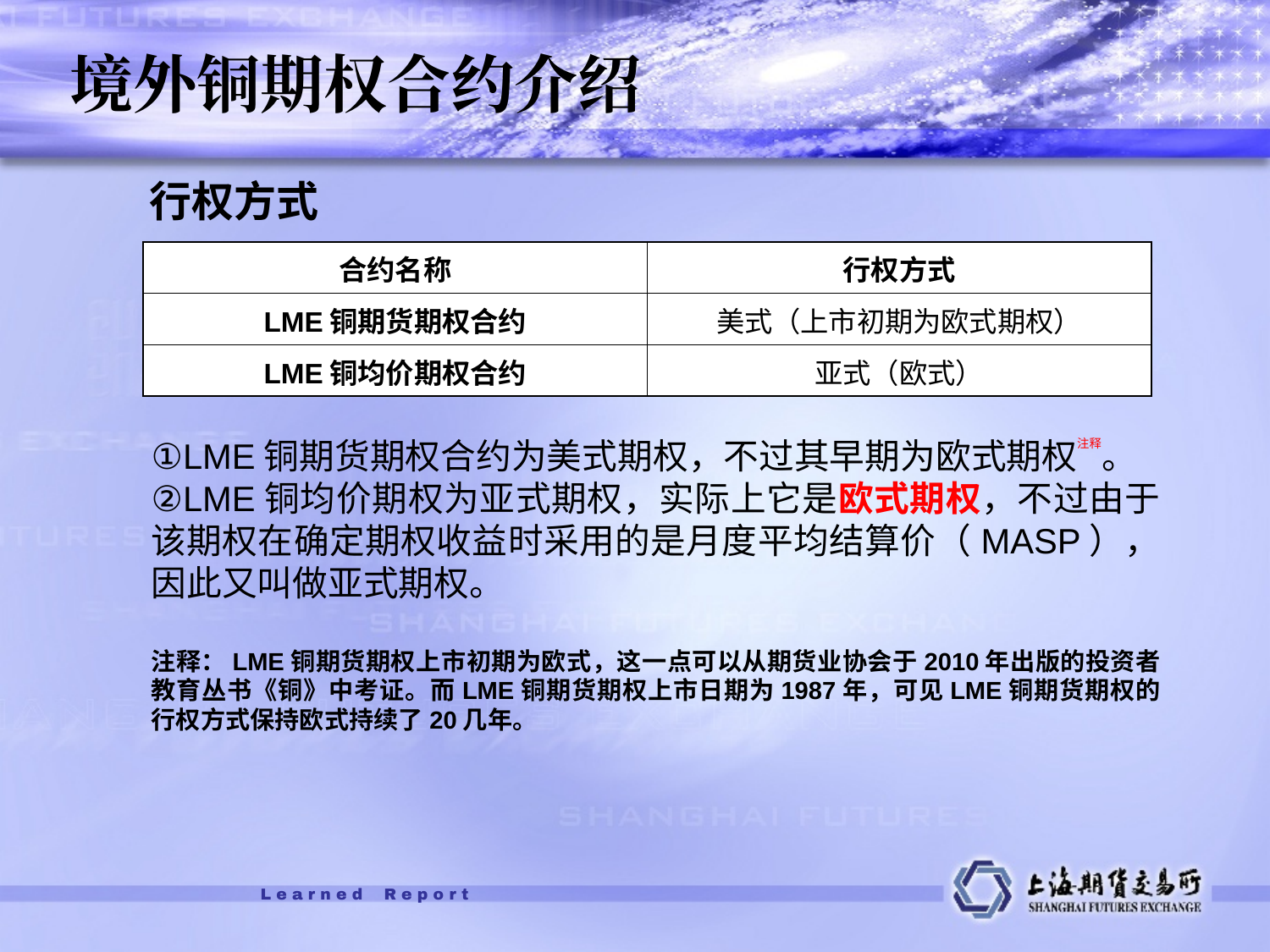

# 境外铜期权合约介绍
行权方式
| 合约名称 | 行权方式 |
| --- | --- |
| LME铜期货期权合约 | 美式（上市初期为欧式期权） |
| LME铜均价期权合约 | 亚式（欧式） |
①LME铜期货期权合约为美式期权，不过其早期为欧式期权注释。
②LME铜均价期权为亚式期权，实际上它是欧式期权，不过由于该期权在确定期权收益时采用的是月度平均结算价（MASP），因此又叫做亚式期权。

注释：LME铜期货期权上市初期为欧式，这一点可以从期货业协会于2010年出版的投资者教育丛书《铜》中考证。而LME铜期货期权上市日期为1987年，可见LME铜期货期权的行权方式保持欧式持续了20几年。